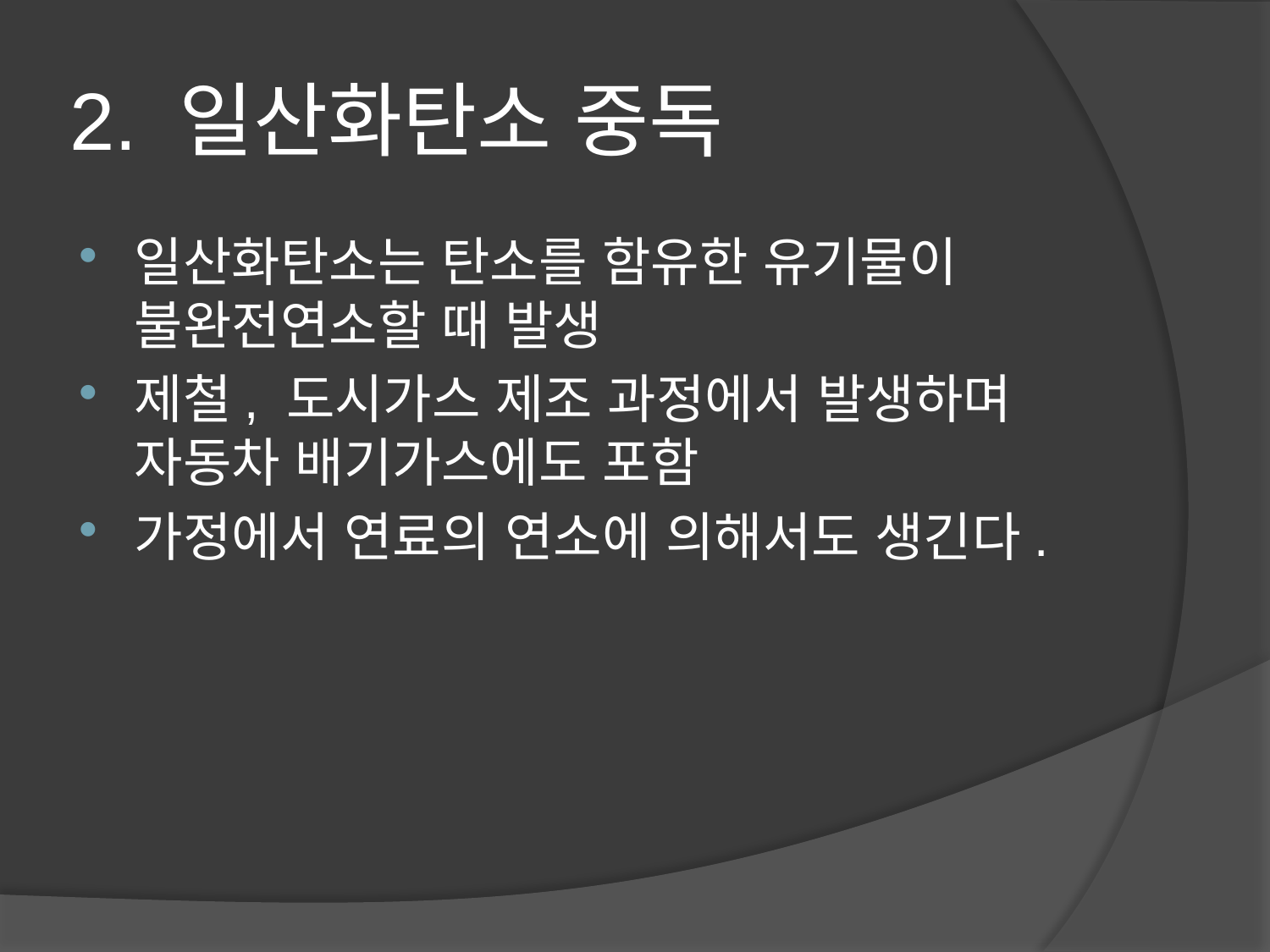

# 2. 일산화탄소 중독
일산화탄소는 탄소를 함유한 유기물이 불완전연소할 때 발생
제철, 도시가스 제조 과정에서 발생하며 자동차 배기가스에도 포함
가정에서 연료의 연소에 의해서도 생긴다.